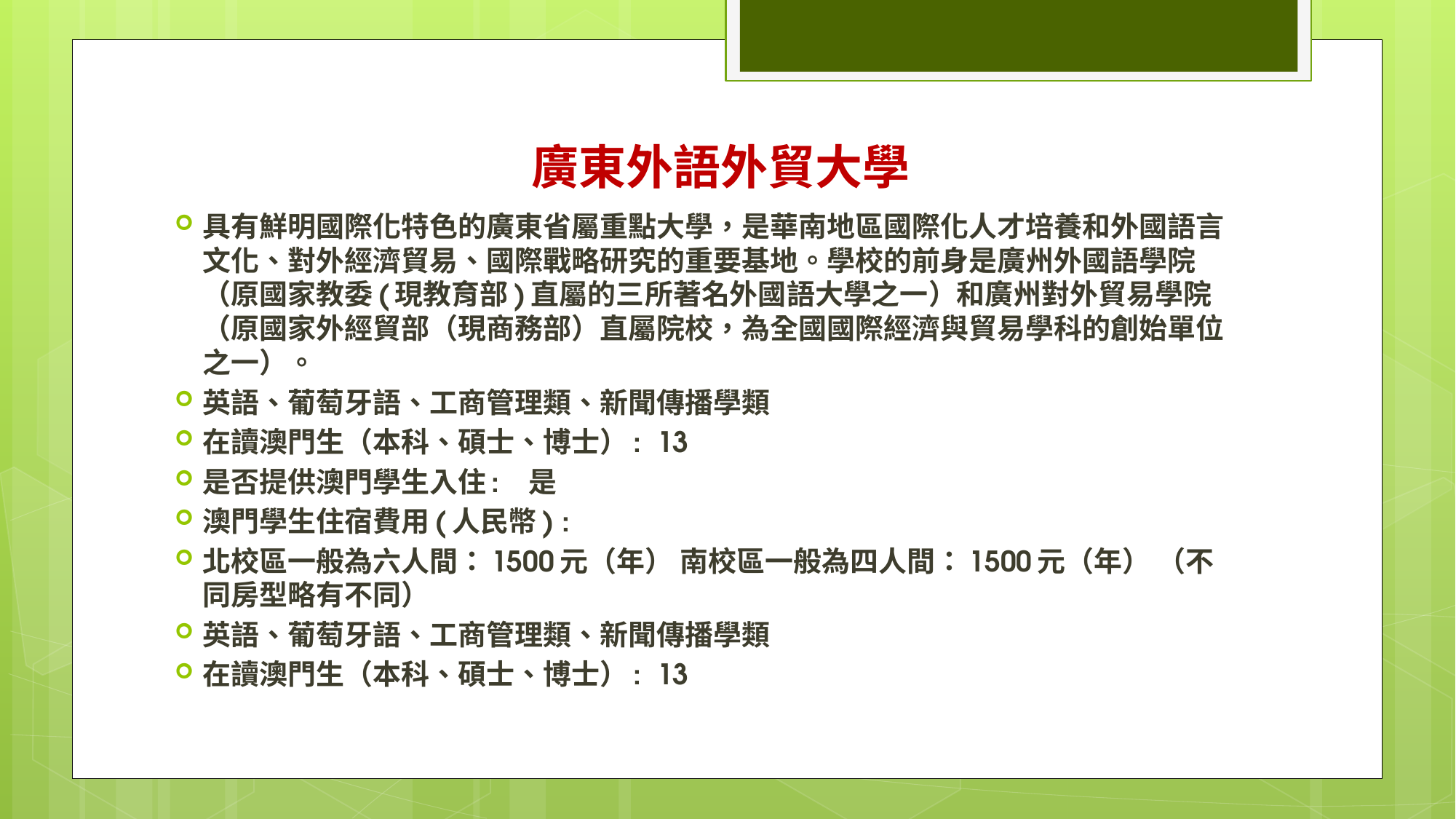

# 廣東外語外貿大學
具有鮮明國際化特色的廣東省屬重點大學，是華南地區國際化人才培養和外國語言文化、對外經濟貿易、國際戰略研究的重要基地。學校的前身是廣州外國語學院（原國家教委(現教育部)直屬的三所著名外國語大學之一）和廣州對外貿易學院（原國家外經貿部（現商務部）直屬院校，為全國國際經濟與貿易學科的創始單位之一）。
英語、葡萄牙語、工商管理類、新聞傳播學類
在讀澳門生（本科、碩士、博士）:  13
是否提供澳門學生入住:   是
澳門學生住宿費用(人民幣) :
北校區一般為六人間：1500元（年） 南校區一般為四人間：1500元（年） （不同房型略有不同）
英語、葡萄牙語、工商管理類、新聞傳播學類
在讀澳門生（本科、碩士、博士）:  13